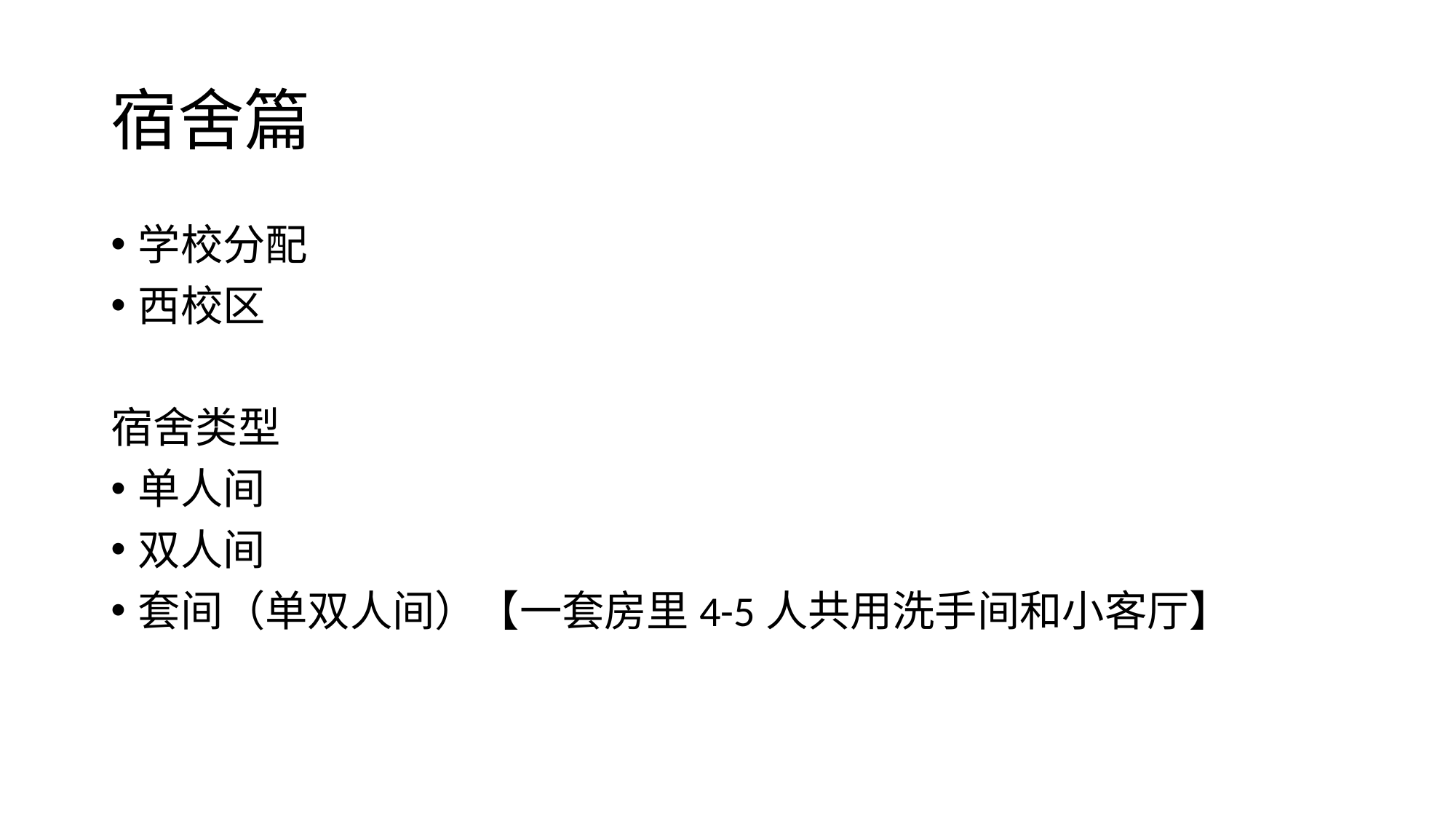

# 宿舍篇
学校分配
西校区

宿舍类型
单人间
双人间
套间（单双人间）【一套房里4-5人共用洗手间和小客厅】